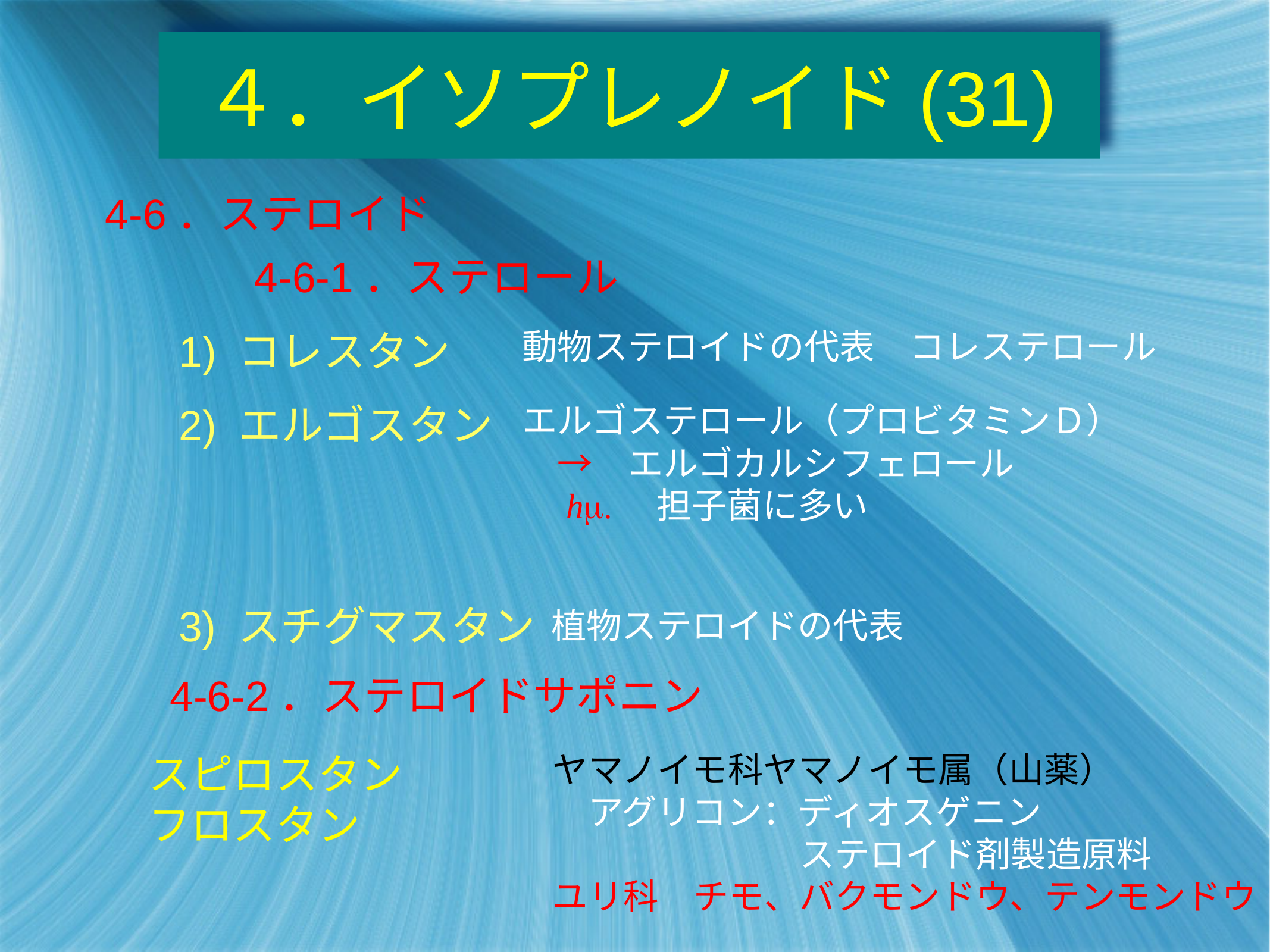

# ４．イソプレノイド(31)
4-6．ステロイド
4-6-1．ステロール
1) コレスタン
動物ステロイドの代表　コレステロール
2) エルゴスタン
エルゴステロール（プロビタミンＤ）
　→　エルゴカルシフェロール
　hμ.  担子菌に多い
3) スチグマスタン
植物ステロイドの代表
4-6-2．ステロイドサポニン
スピロスタン
フロスタン
ヤマノイモ科ヤマノイモ属（山薬）
　アグリコン：ディオスゲニン
　　　　　　　ステロイド剤製造原料
ユリ科　チモ、バクモンドウ、テンモンドウ